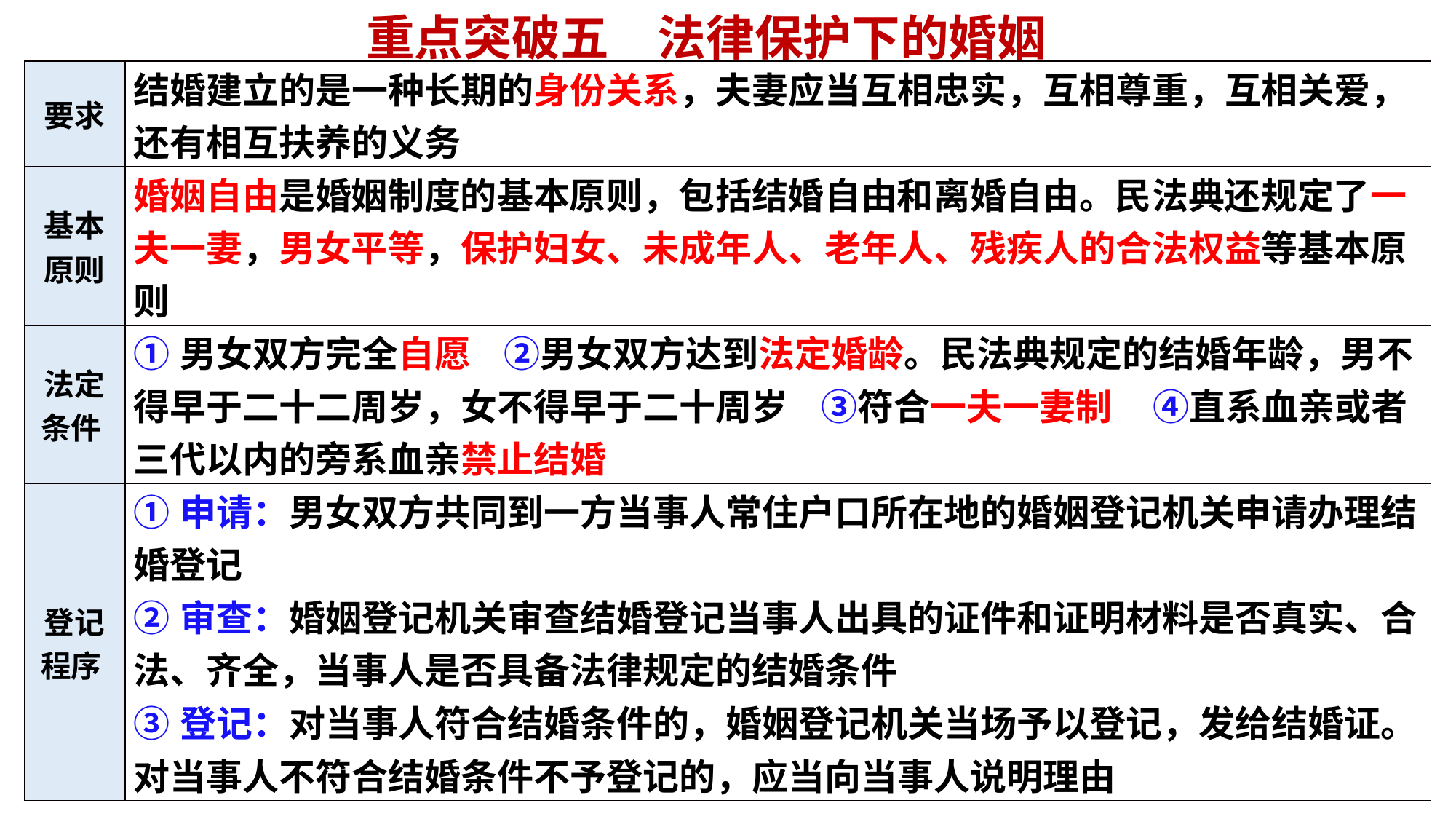

重点突破五　法律保护下的婚姻
| 要求 | 结婚建立的是一种长期的身份关系，夫妻应当互相忠实，互相尊重，互相关爱，还有相互扶养的义务 |
| --- | --- |
| 基本原则 | 婚姻自由是婚姻制度的基本原则，包括结婚自由和离婚自由。民法典还规定了一夫一妻，男女平等，保护妇女、未成年人、老年人、残疾人的合法权益等基本原则 |
| 法定条件 | ①男女双方完全自愿 ②男女双方达到法定婚龄。民法典规定的结婚年龄，男不得早于二十二周岁，女不得早于二十周岁 ③符合一夫一妻制 ④直系血亲或者三代以内的旁系血亲禁止结婚 |
| 登记程序 | ①申请：男女双方共同到一方当事人常住户口所在地的婚姻登记机关申请办理结婚登记 ②审查：婚姻登记机关审查结婚登记当事人出具的证件和证明材料是否真实、合法、齐全，当事人是否具备法律规定的结婚条件 ③登记：对当事人符合结婚条件的，婚姻登记机关当场予以登记，发给结婚证。对当事人不符合结婚条件不予登记的，应当向当事人说明理由 |